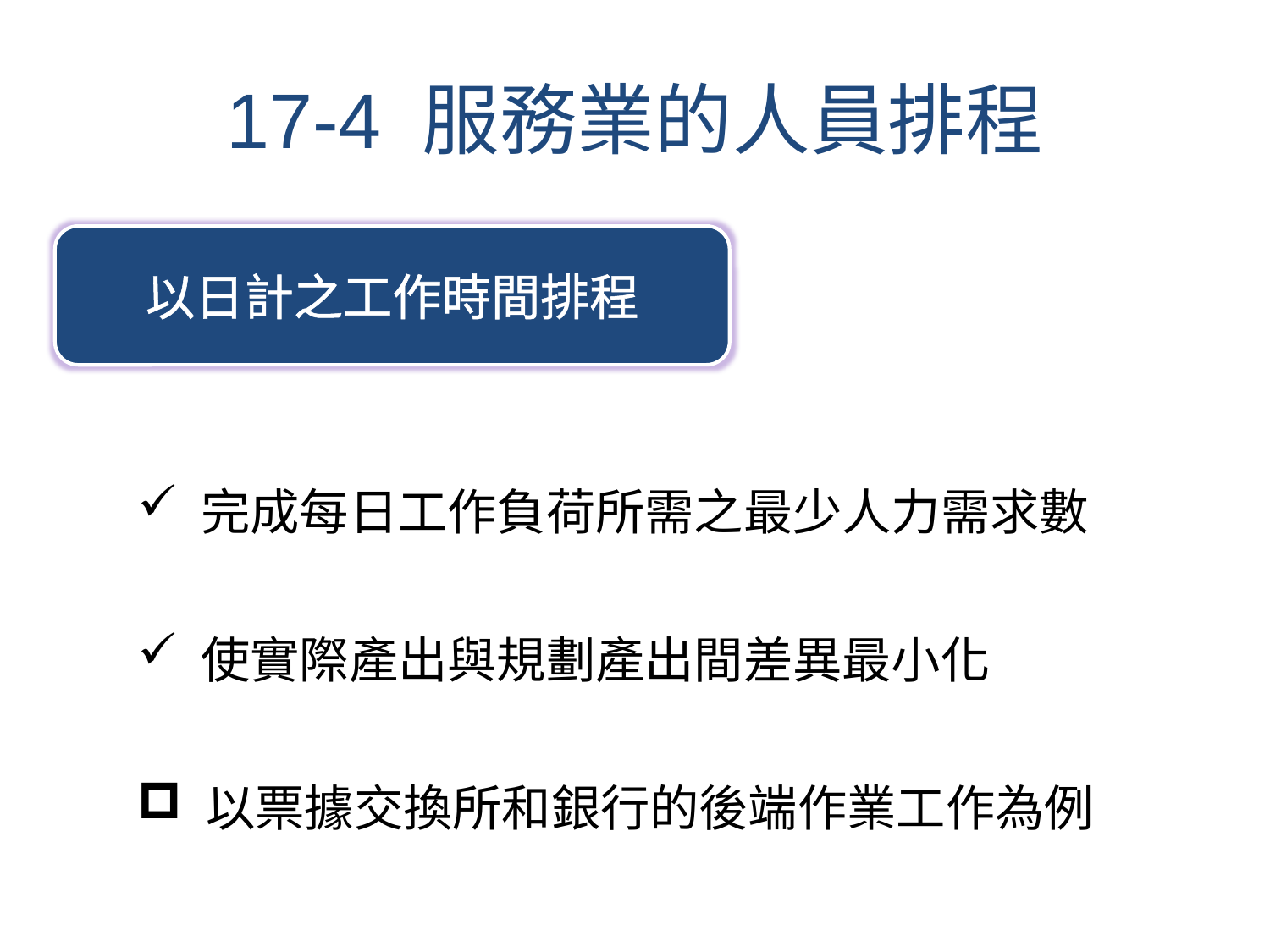

# 17-4 服務業的人員排程
以日計之工作時間排程
 完成每日工作負荷所需之最少人力需求數
 使實際產出與規劃產出間差異最小化
 以票據交換所和銀行的後端作業工作為例